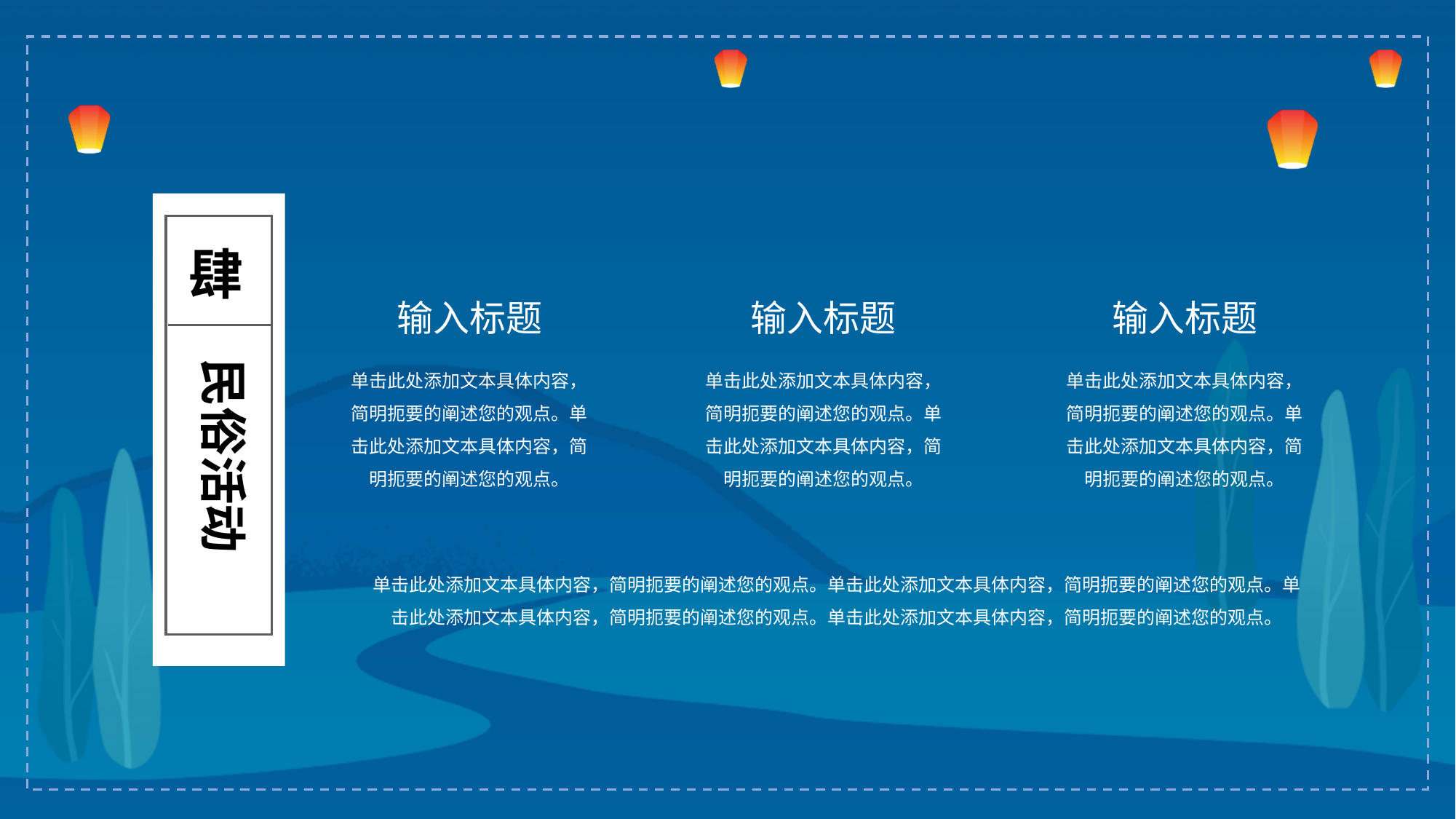

肆
民俗活动

输入标题
输入标题
输入标题
单击此处添加文本具体内容，简明扼要的阐述您的观点。单击此处添加文本具体内容，简明扼要的阐述您的观点。
单击此处添加文本具体内容，简明扼要的阐述您的观点。单击此处添加文本具体内容，简明扼要的阐述您的观点。
单击此处添加文本具体内容，简明扼要的阐述您的观点。单击此处添加文本具体内容，简明扼要的阐述您的观点。
单击此处添加文本具体内容，简明扼要的阐述您的观点。单击此处添加文本具体内容，简明扼要的阐述您的观点。单击此处添加文本具体内容，简明扼要的阐述您的观点。单击此处添加文本具体内容，简明扼要的阐述您的观点。